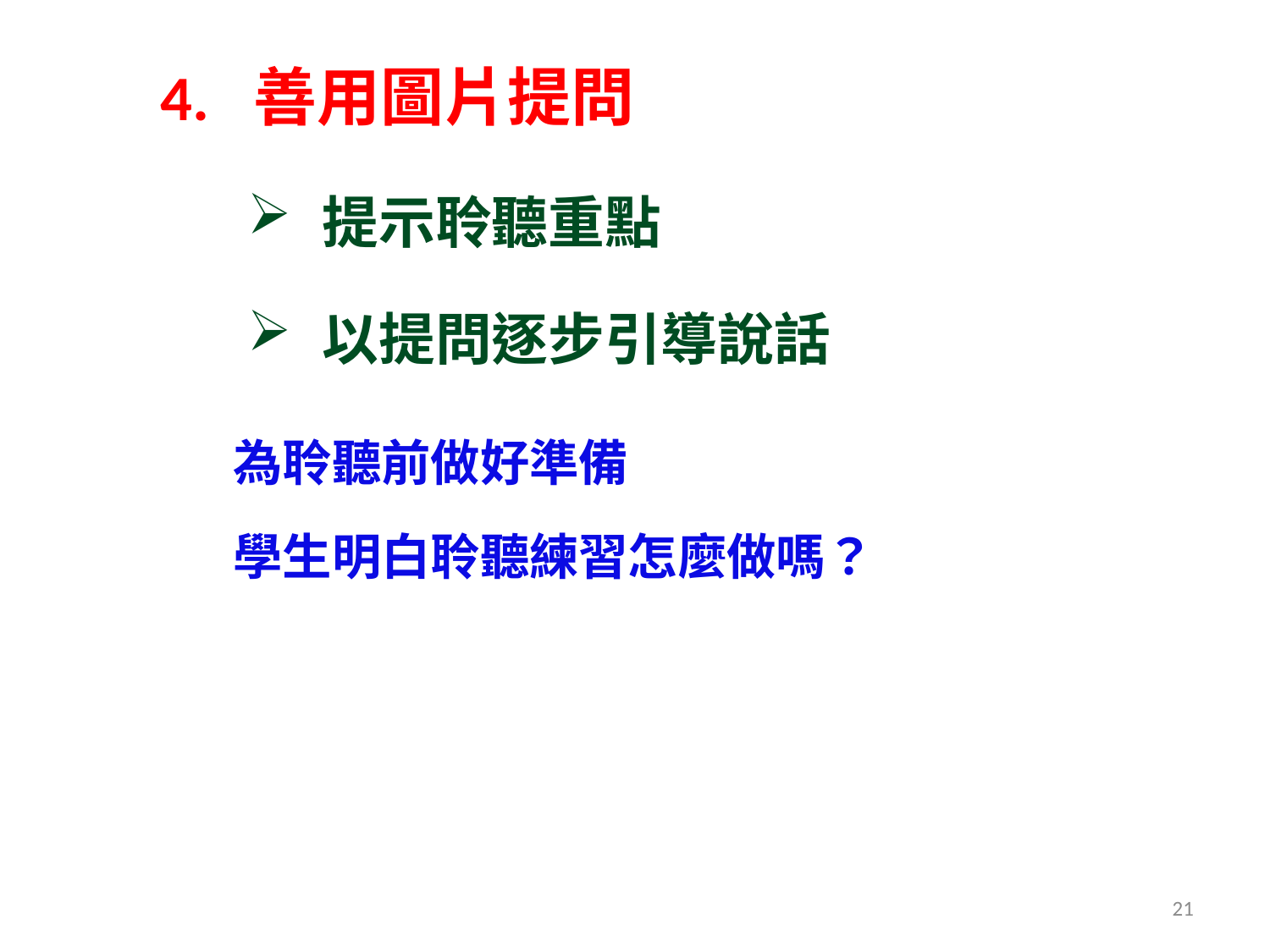

4.  善用圖片提問
提示聆聽重點
以提問逐步引導說話
為聆聽前做好準備
學生明白聆聽練習怎麼做嗎？
21